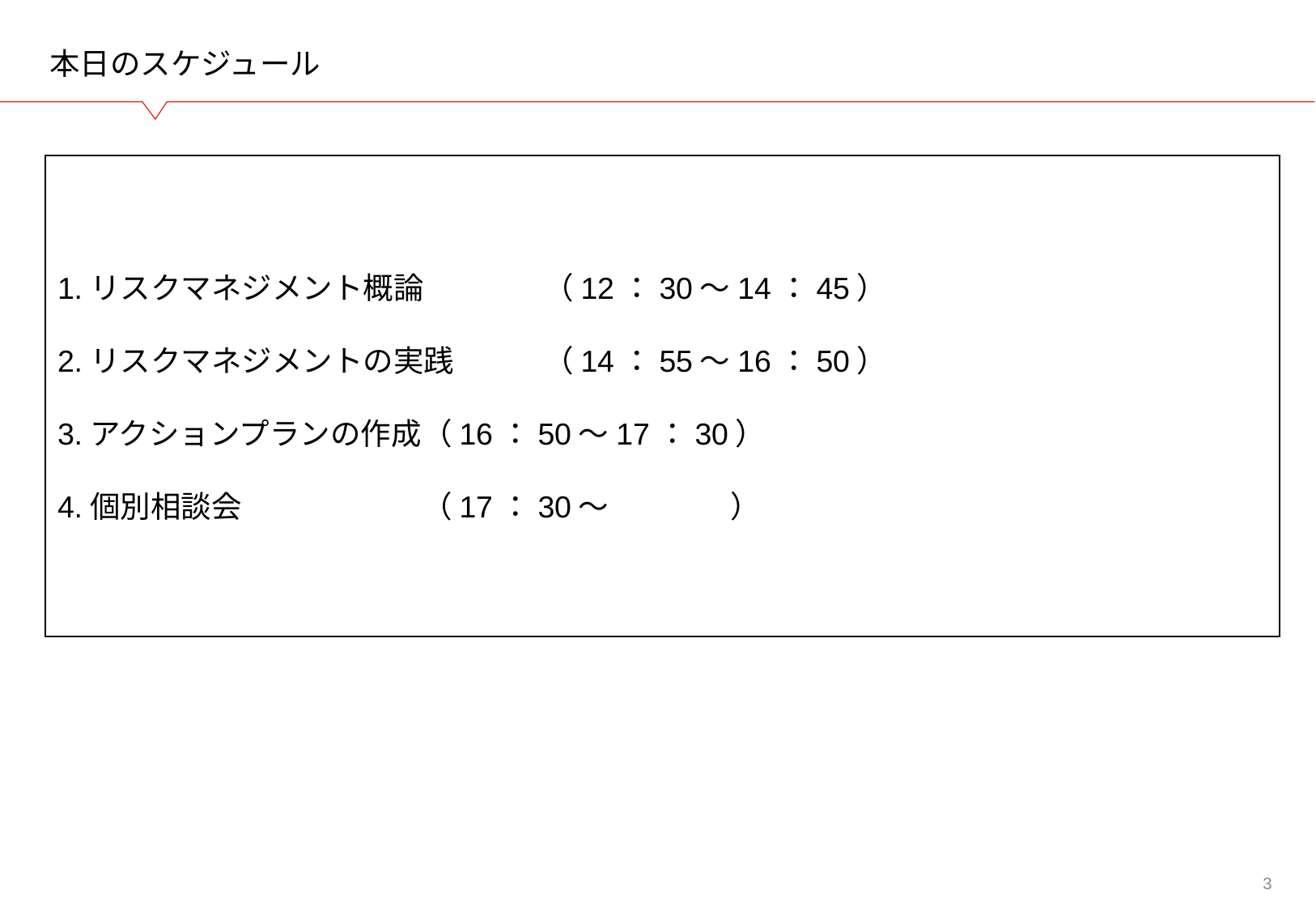

本日のスケジュール
1.リスクマネジメント概論	（12：30～14：45）

2.リスクマネジメントの実践	（14：55～16：50）

3.アクションプランの作成	（16：50～17：30）

4.個別相談会		（17：30～　　　　）